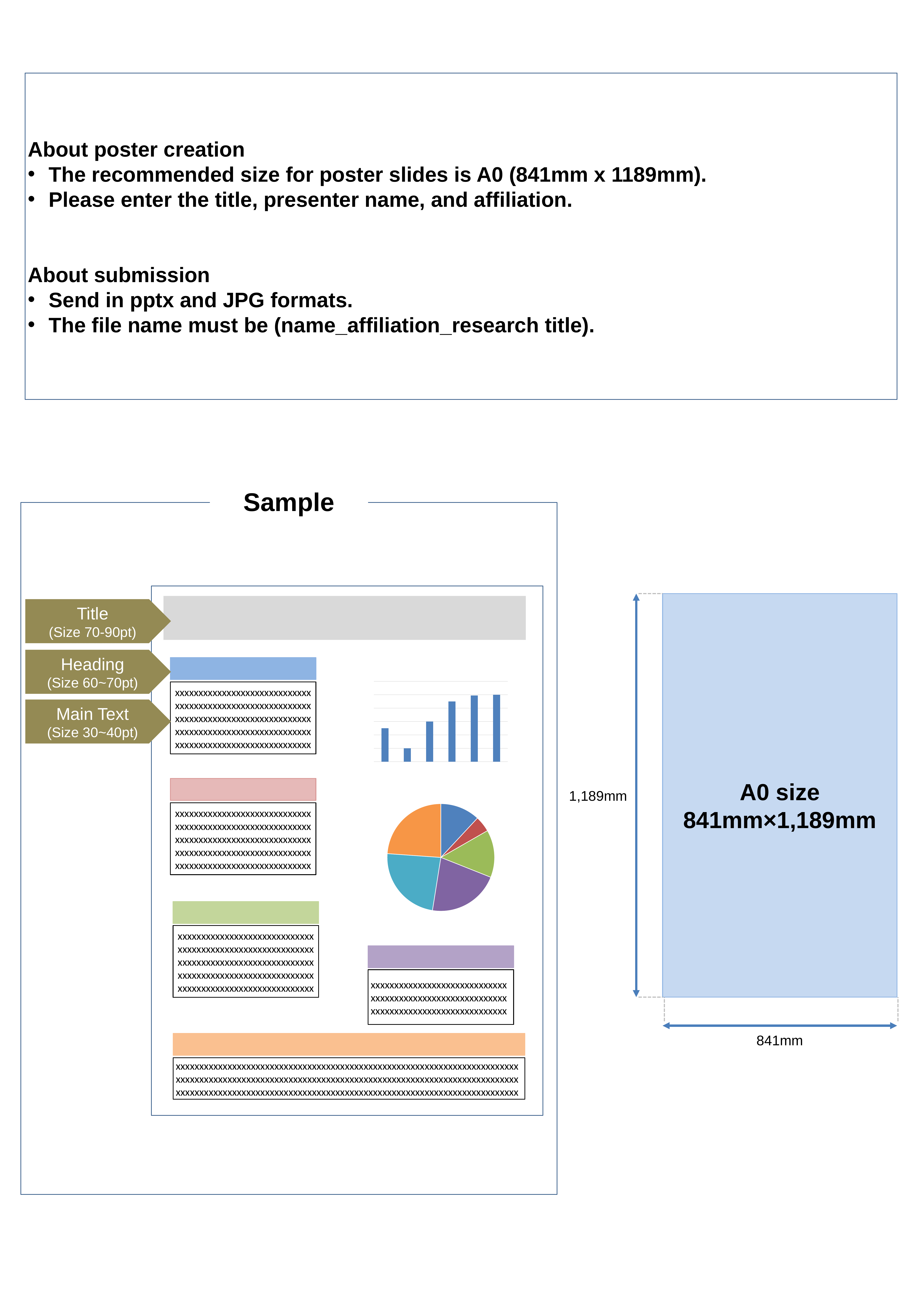

About poster creation
The recommended size for poster slides is A0 (841mm x 1189mm).
Please enter the title, presenter name, and affiliation.

About submission
Send in pptx and JPG formats.
The file name must be (name_affiliation_research title).
Sample

### Chart

| Category |  |
|---|---|
xxxxxxxxxxxxxxxxxxxxxxxxxxxxxxxxxxxxxxxxxxxxxxxxxxxxxxxxxxxxxxxxxxxxxxxxxxxxxxxxxxxxxxxxxxxxxxxxxxxxxxxxxxxxxxxxxxxxxxxxxxxxxxxxxxxxxxxxxxxxxxxxx

### Chart

| Category |  |
|---|---|
xxxxxxxxxxxxxxxxxxxxxxxxxxxxxxxxxxxxxxxxxxxxxxxxxxxxxxxxxxxxxxxxxxxxxxxxxxxxxxxxxxxxxxxxxxxxxxxxxxxxxxxxxxxxxxxxxxxxxxxxxxxxxxxxxxxxxxxxxxxxxxxxx

xxxxxxxxxxxxxxxxxxxxxxxxxxxxxxxxxxxxxxxxxxxxxxxxxxxxxxxxxxxxxxxxxxxxxxxxxxxxxxxxxxxxxxxxxxxxxxxxxxxxxxxxxxxxxxxxxxxxxxxxxxxxxxxxxxxxxxxxxxxxxxxxx

xxxxxxxxxxxxxxxxxxxxxxxxxxxxxxxxxxxxxxxxxxxxxxxxxxxxxxxxxxxxxxxxxxxxxxxxxxxxxxxxxxxxxxx

xxxxxxxxxxxxxxxxxxxxxxxxxxxxxxxxxxxxxxxxxxxxxxxxxxxxxxxxxxxxxxxxxxxxxxxxxxxxxxxxxxxxxxxxxxxxxxxxxxxxxxxxxxxxxxxxxxxxxxxxxxxxxxxxxxxxxxxxxxxxxxxxxxxxxxxxxxxxxxxxxxxxxxxxxxxxxxxxxxxxxxxxxxxxxxxxxxxxxxxxxxxxxxxxxxxxxxxxxxx

A0 size
841mm×1,189mm
1,189mm
841mm
Title
(Size 70-90pt)
タイトル
(フォント 70~90pt)
タイトル
(フォント 70~90pt)
タイトル
(フォント 70~90pt)
タイトル
(フォント 70~90pt)
タイトル
(フォント 70~90pt)
Heading
(Size 60~70pt)
見出し
見出し
見出し
見出し
見出し
本文
Main Text
(Size 30~40pt)
本文
本文